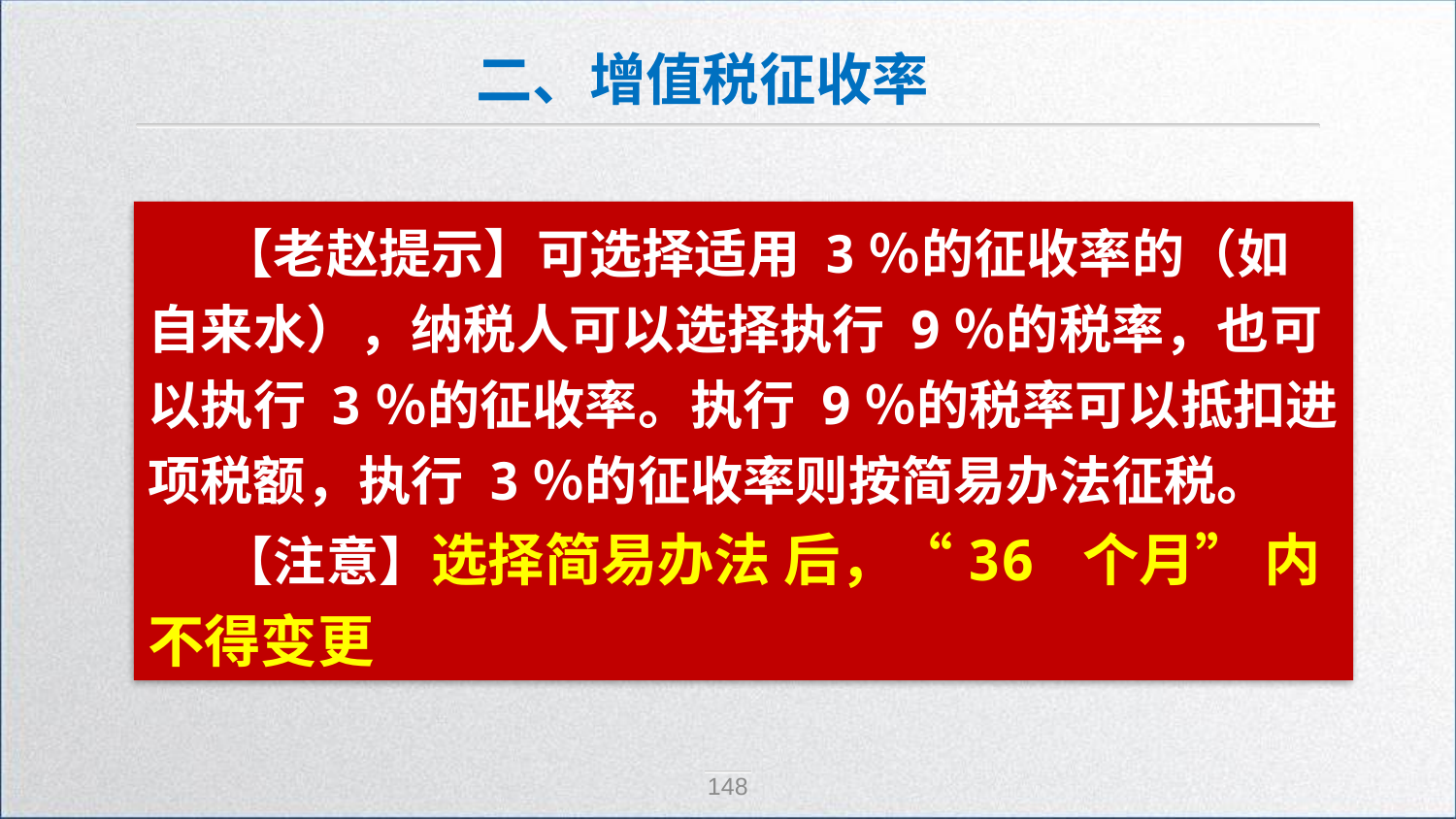

二、增值税征收率
【老赵提示】可选择适用 3％的征收率的（如自来水），纳税人可以选择执行 9％的税率，也可以执行 3％的征收率。执行 9％的税率可以抵扣进项税额，执行 3％的征收率则按简易办法征税。
【注意】选择简易办法 后，“36 个月” 内不得变更
148